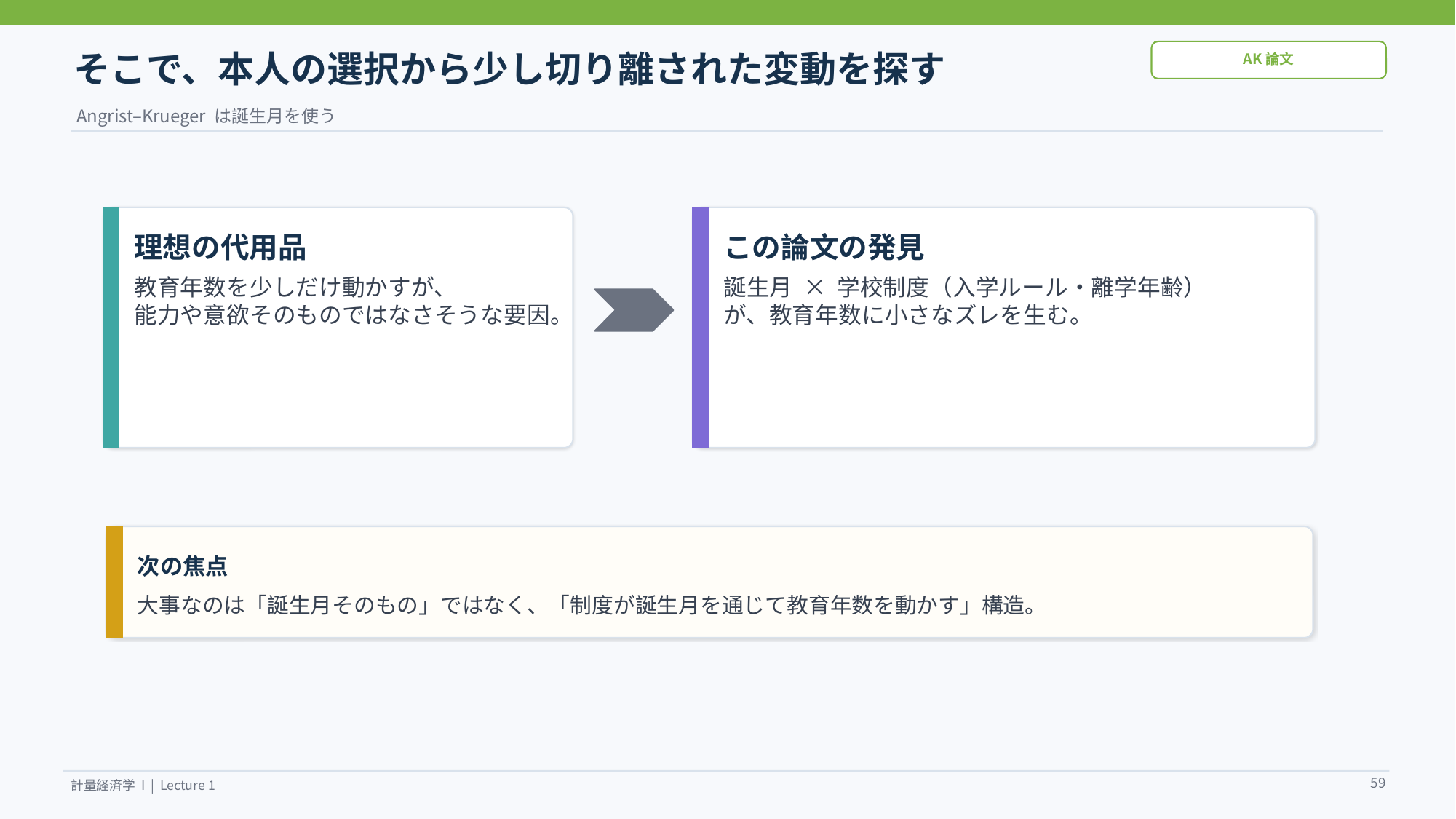

そこで、本人の選択から少し切り離された変動を探す

AK論文
Angrist–Krueger は誕生月を使う

理想の代用品
この論文の発見
教育年数を少しだけ動かすが、
能力や意欲そのものではなさそうな要因。
誕生月 × 学校制度（入学ルール・離学年齢）
が、教育年数に小さなズレを生む。

次の焦点
大事なのは「誕生月そのもの」ではなく、「制度が誕生月を通じて教育年数を動かす」構造。

59
計量経済学 I  |  Lecture 1